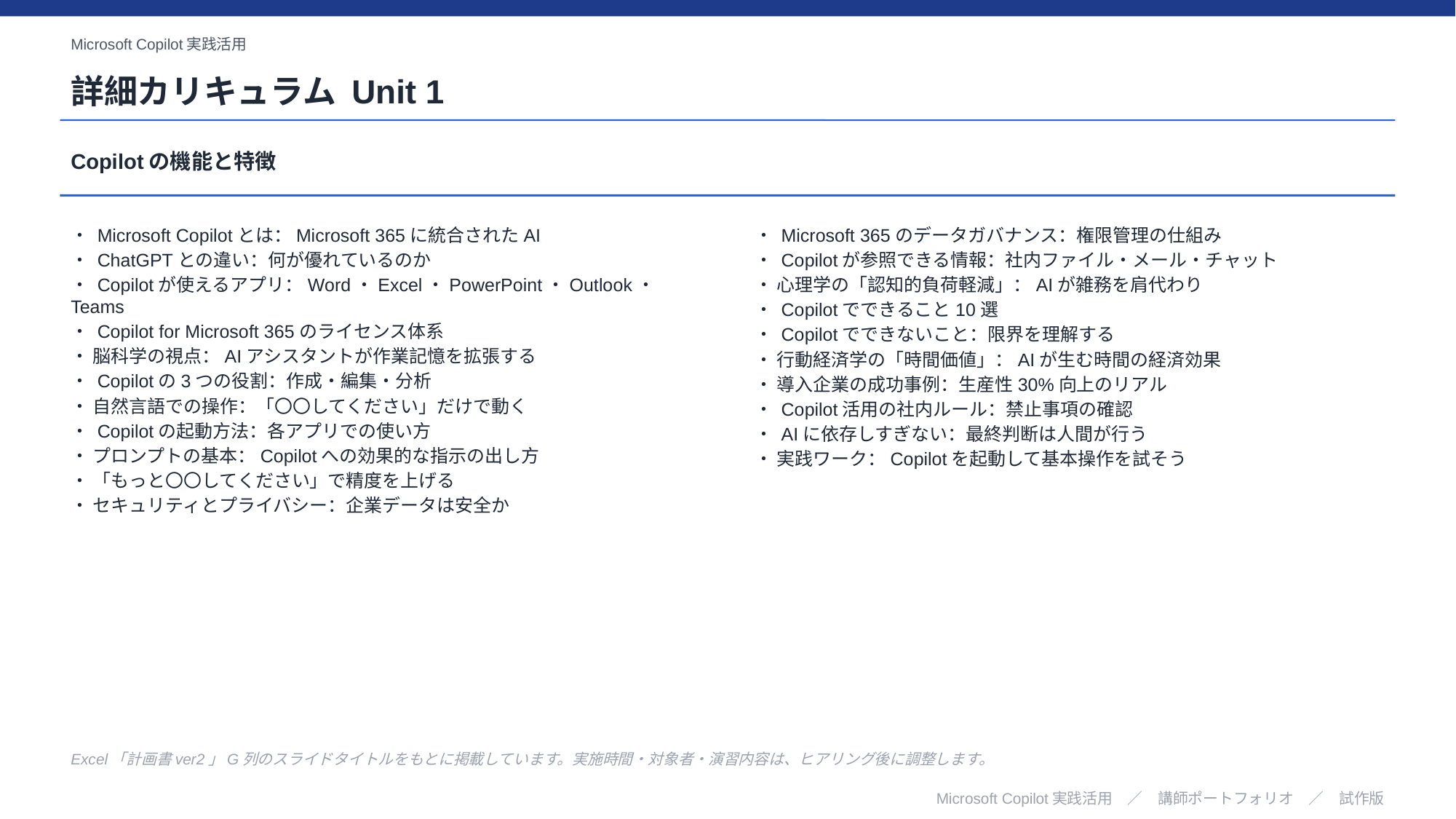

Microsoft Copilot実践活用
詳細カリキュラム Unit 1

Copilotの機能と特徴

・ Microsoft Copilotとは：Microsoft 365に統合されたAI
・ ChatGPTとの違い：何が優れているのか
・ Copilotが使えるアプリ：Word・Excel・PowerPoint・Outlook・Teams
・ Copilot for Microsoft 365のライセンス体系
・ 脳科学の視点：AIアシスタントが作業記憶を拡張する
・ Copilotの3つの役割：作成・編集・分析
・ 自然言語での操作：「〇〇してください」だけで動く
・ Copilotの起動方法：各アプリでの使い方
・ プロンプトの基本：Copilotへの効果的な指示の出し方
・ 「もっと〇〇してください」で精度を上げる
・ セキュリティとプライバシー：企業データは安全か
・ Microsoft 365のデータガバナンス：権限管理の仕組み
・ Copilotが参照できる情報：社内ファイル・メール・チャット
・ 心理学の「認知的負荷軽減」：AIが雑務を肩代わり
・ Copilotでできること10選
・ Copilotでできないこと：限界を理解する
・ 行動経済学の「時間価値」：AIが生む時間の経済効果
・ 導入企業の成功事例：生産性30%向上のリアル
・ Copilot活用の社内ルール：禁止事項の確認
・ AIに依存しすぎない：最終判断は人間が行う
・ 実践ワーク：Copilotを起動して基本操作を試そう
Excel「計画書ver2」G列のスライドタイトルをもとに掲載しています。実施時間・対象者・演習内容は、ヒアリング後に調整します。
Microsoft Copilot実践活用　／　講師ポートフォリオ　／　試作版